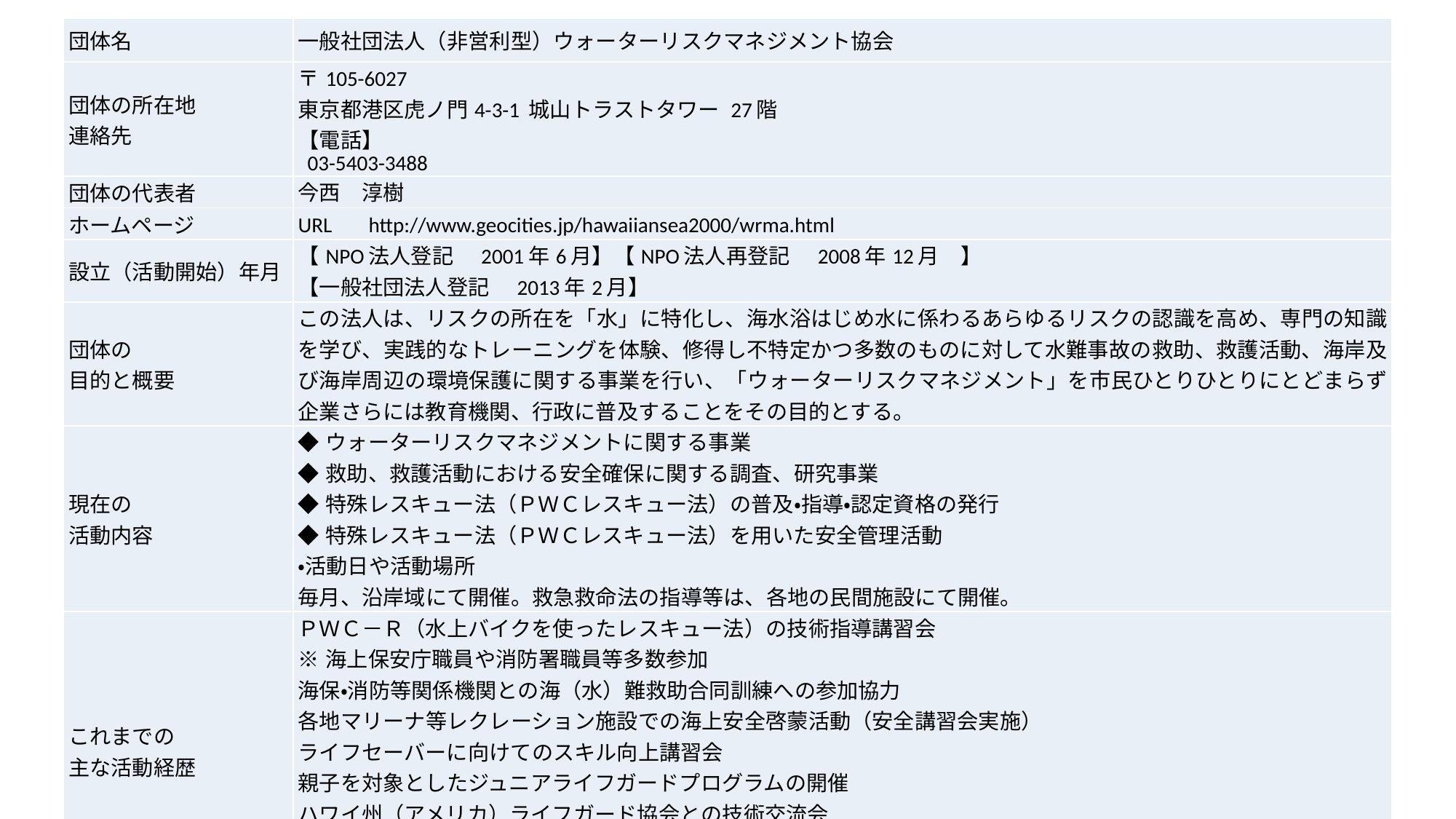

| 団体名 | 一般社団法人（非営利型）ウォーターリスクマネジメント協会 |
| --- | --- |
| 団体の所在地 連絡先 | 〒105-6027 東京都港区虎ノ門4-3-1 城山トラストタワー 27階 【電話】 03-5403-3488 |
| 団体の代表者 | 今西　淳樹 |
| ホームページ | URL　 http://www.geocities.jp/hawaiiansea2000/wrma.html |
| 設立（活動開始）年月 | 【NPO法人登記　2001年6月】【NPO法人再登記　2008年12月　】 【一般社団法人登記　2013年2月】 |
| 団体の 目的と概要 | この法人は、リスクの所在を「水」に特化し、海水浴はじめ水に係わるあらゆるリスクの認識を高め、専門の知識を学び、実践的なトレーニングを体験、修得し不特定かつ多数のものに対して水難事故の救助、救護活動、海岸及び海岸周辺の環境保護に関する事業を行い、「ウォーターリスクマネジメント」を市民ひとりひとりにとどまらず企業さらには教育機関、行政に普及することをその目的とする。 |
| 現在の 活動内容 | ◆ウォーターリスクマネジメントに関する事業 ◆救助、救護活動における安全確保に関する調査、研究事業 ◆特殊レスキュー法（ＰＷＣレスキュー法）の普及・指導・認定資格の発行 ◆特殊レスキュー法（ＰＷＣレスキュー法）を用いた安全管理活動 ・活動日や活動場所 毎月、沿岸域にて開催。救急救命法の指導等は、各地の民間施設にて開催。 |
| これまでの 主な活動経歴 | ＰＷＣ－Ｒ（水上バイクを使ったレスキュー法）の技術指導講習会 ※海上保安庁職員や消防署職員等多数参加 海保・消防等関係機関との海（水）難救助合同訓練への参加協力 各地マリーナ等レクレーション施設での海上安全啓蒙活動（安全講習会実施） ライフセーバーに向けてのスキル向上講習会 親子を対象としたジュニアライフガードプログラムの開催 ハワイ州（アメリカ）ライフガード協会との技術交流会 各種マリンレジャー種目の大会ライフガード 市民施設等などでの一次救急救命法の勉強会開催 |